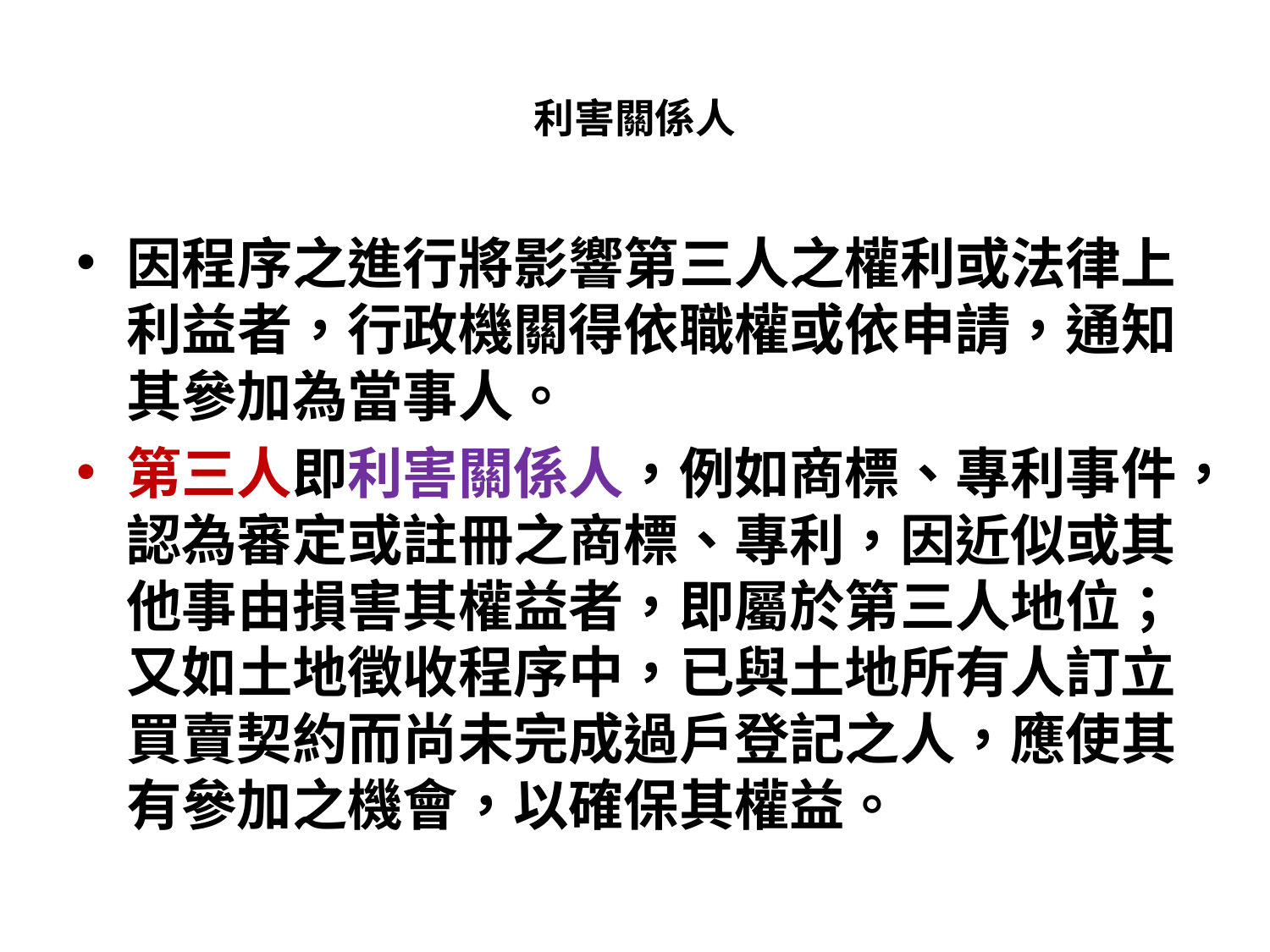

# 利害關係人
因程序之進行將影響第三人之權利或法律上利益者，行政機關得依職權或依申請，通知其參加為當事人。
第三人即利害關係人，例如商標、專利事件，認為審定或註冊之商標、專利，因近似或其他事由損害其權益者，即屬於第三人地位；又如土地徵收程序中，已與土地所有人訂立買賣契約而尚未完成過戶登記之人，應使其有參加之機會，以確保其權益。